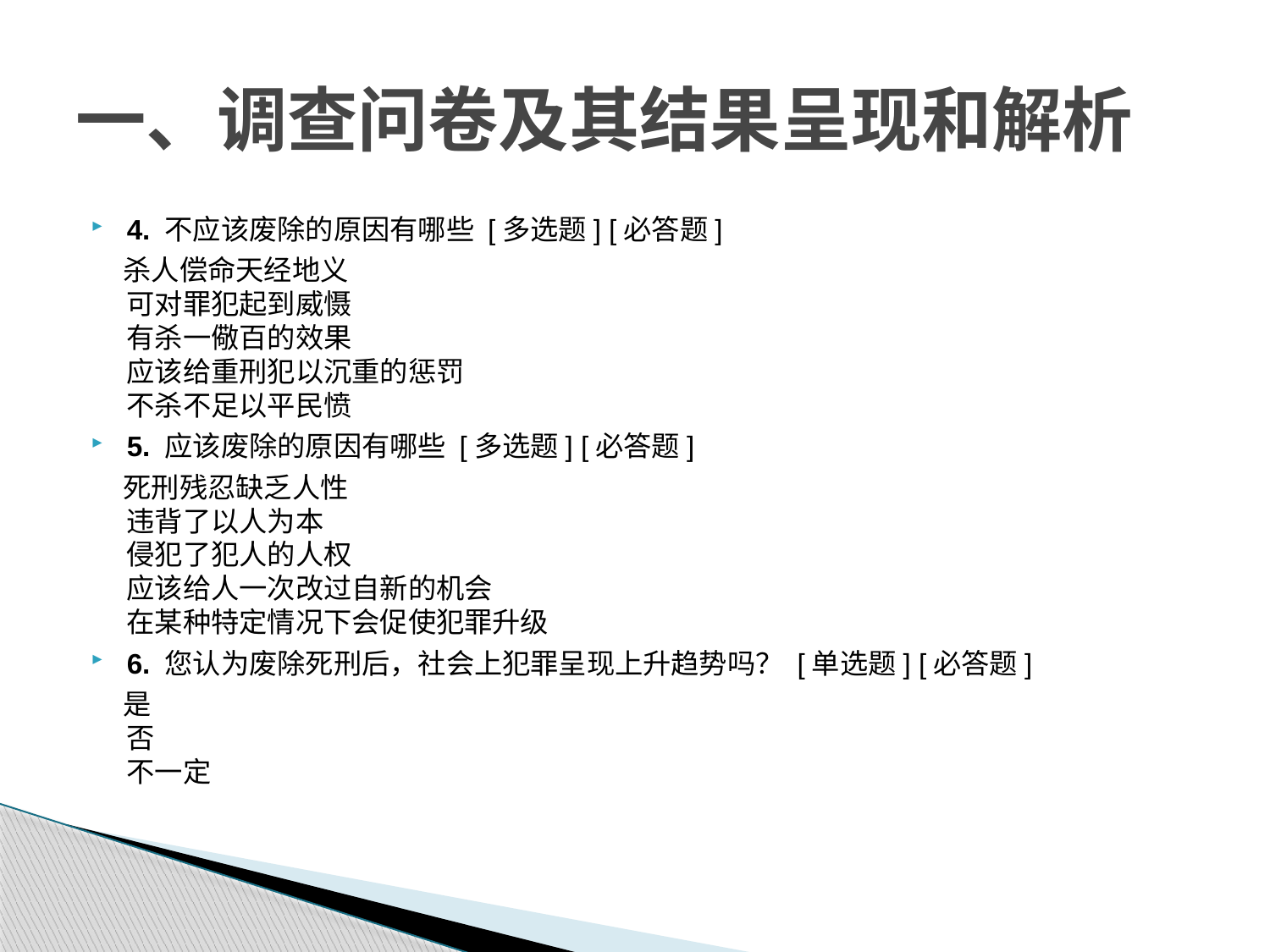

# 一、调查问卷及其结果呈现和解析
4. 不应该废除的原因有哪些 [多选题] [必答题]
    杀人偿命天经地义
可对罪犯起到威慑
有杀一儆百的效果
应该给重刑犯以沉重的惩罚
不杀不足以平民愤
5. 应该废除的原因有哪些 [多选题] [必答题]
    死刑残忍缺乏人性
违背了以人为本
侵犯了犯人的人权
应该给人一次改过自新的机会
在某种特定情况下会促使犯罪升级
6. 您认为废除死刑后，社会上犯罪呈现上升趋势吗？ [单选题] [必答题]
    是
否
不一定